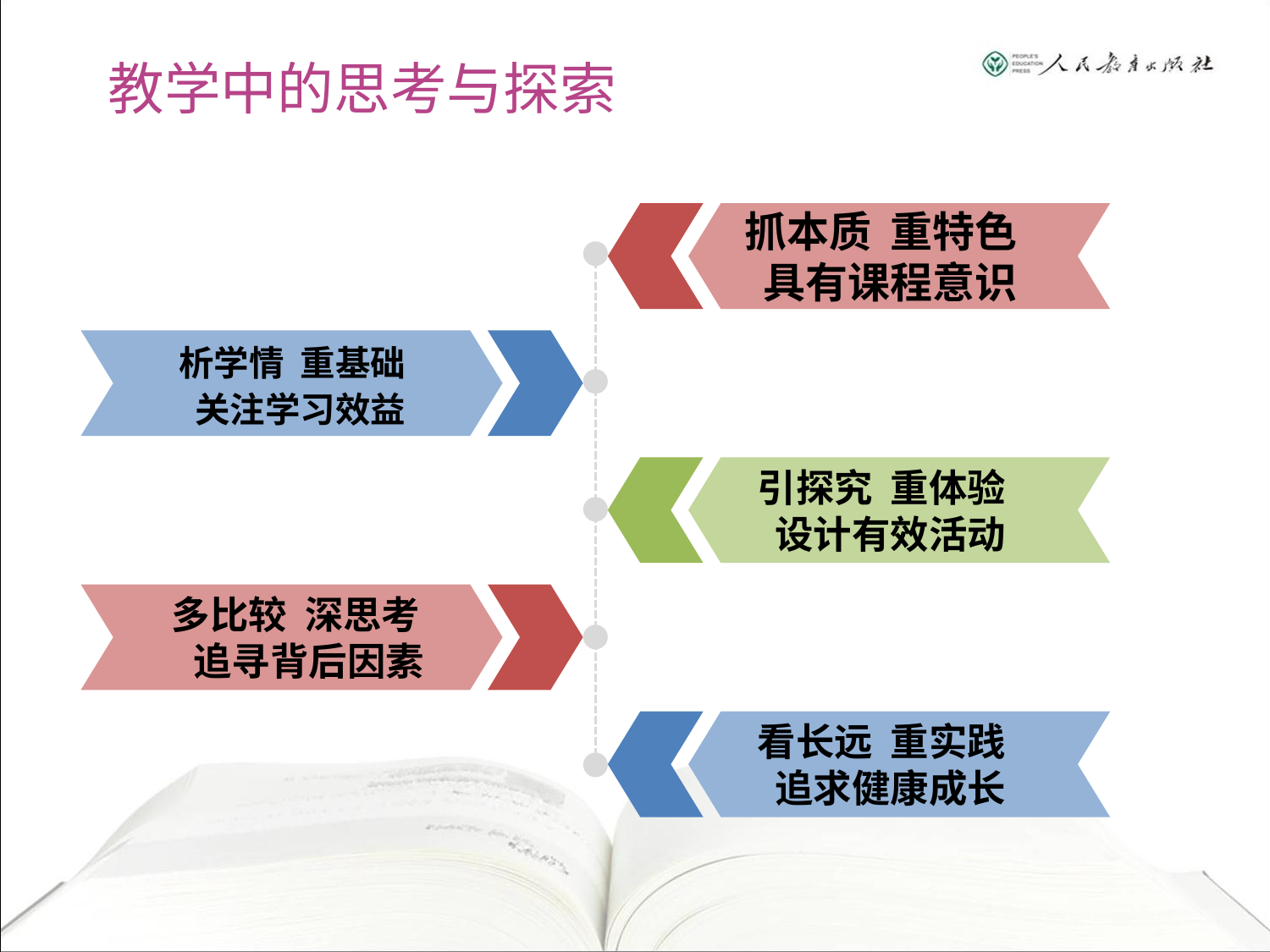

教学中的思考与探索

抓本质  重特色
具有课程意识

析学情  重基础
关注学习效益

引探究  重体验
设计有效活动

多比较  深思考
 追寻背后因素

看长远  重实践
追求健康成长